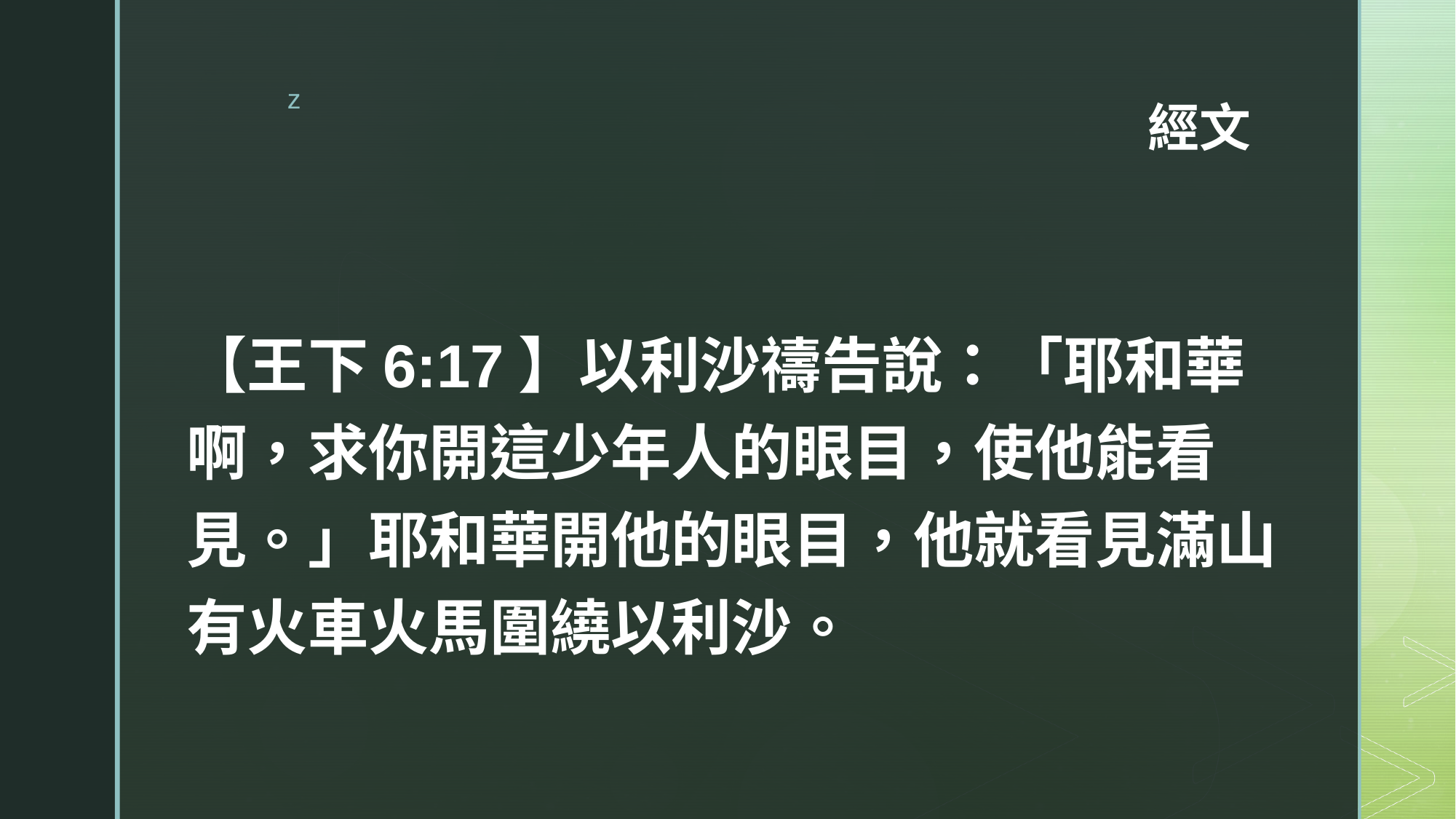

# 經文
【王下6:17】以利沙禱告說：「耶和華啊，求你開這少年人的眼目，使他能看見。」耶和華開他的眼目，他就看見滿山有火車火馬圍繞以利沙。